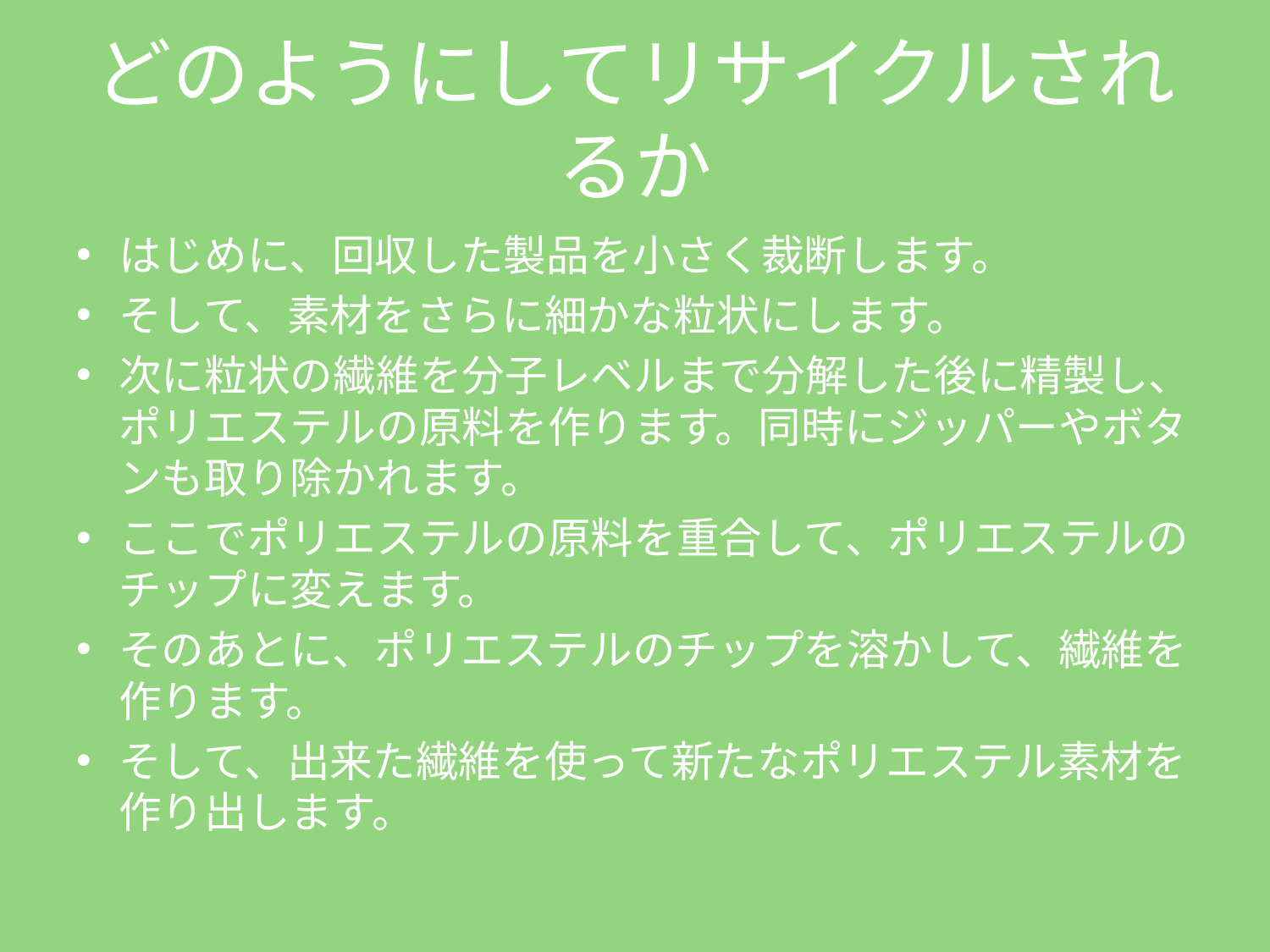

# どのようにしてリサイクルされるか
はじめに、回収した製品を小さく裁断します。
そして、素材をさらに細かな粒状にします。
次に粒状の繊維を分子レベルまで分解した後に精製し、ポリエステルの原料を作ります。同時にジッパーやボタンも取り除かれます。
ここでポリエステルの原料を重合して、ポリエステルのチップに変えます。
そのあとに、ポリエステルのチップを溶かして、繊維を作ります。
そして、出来た繊維を使って新たなポリエステル素材を作り出します。